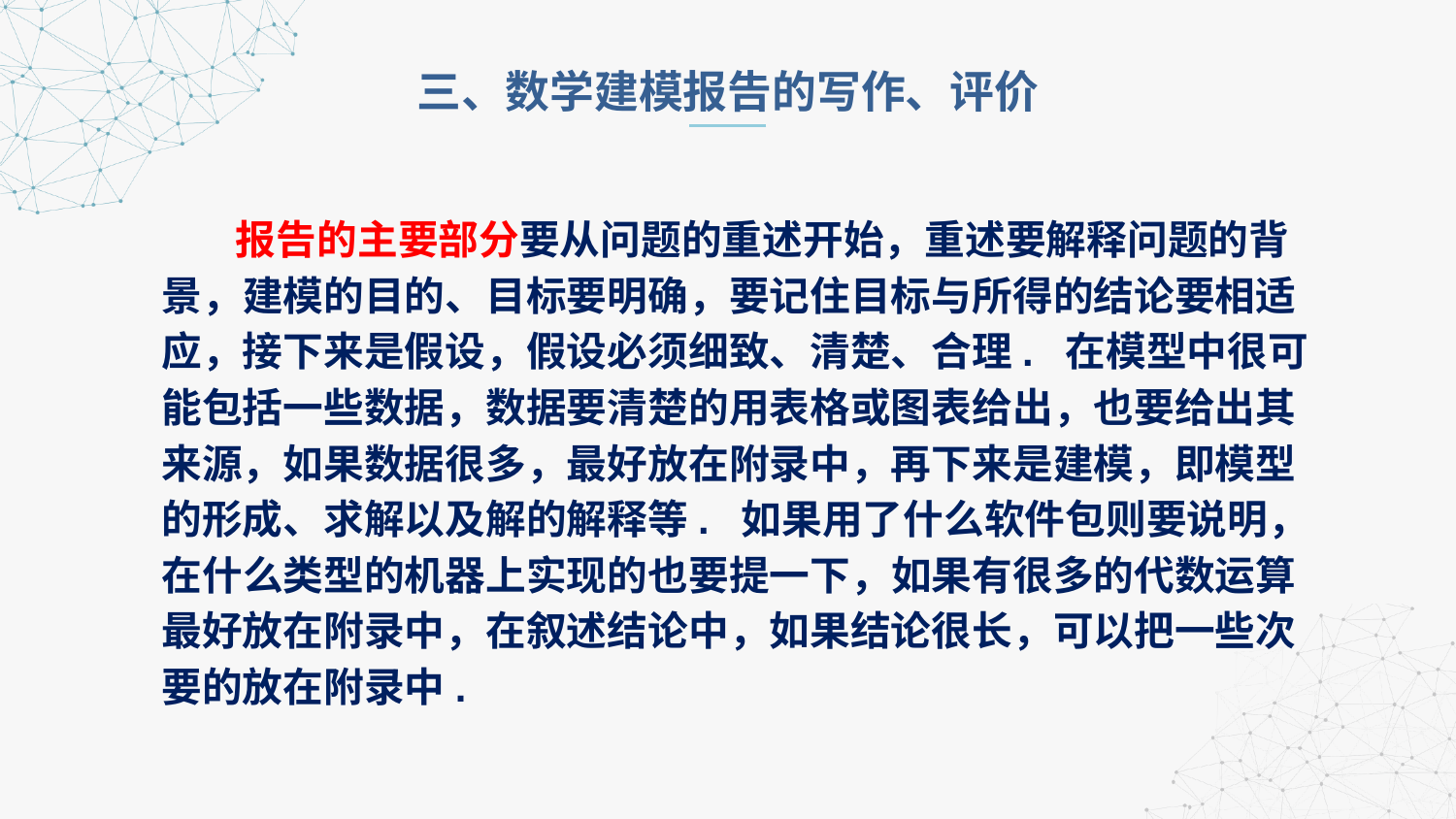

三、数学建模报告的写作、评价
       报告的主要部分要从问题的重述开始，重述要解释问题的背景，建模的目的、目标要明确，要记住目标与所得的结论要相适应，接下来是假设，假设必须细致、清楚、合理.  在模型中很可能包括一些数据，数据要清楚的用表格或图表给出，也要给出其来源，如果数据很多，最好放在附录中，再下来是建模，即模型的形成、求解以及解的解释等.  如果用了什么软件包则要说明，在什么类型的机器上实现的也要提一下，如果有很多的代数运算最好放在附录中，在叙述结论中，如果结论很长，可以把一些次要的放在附录中.